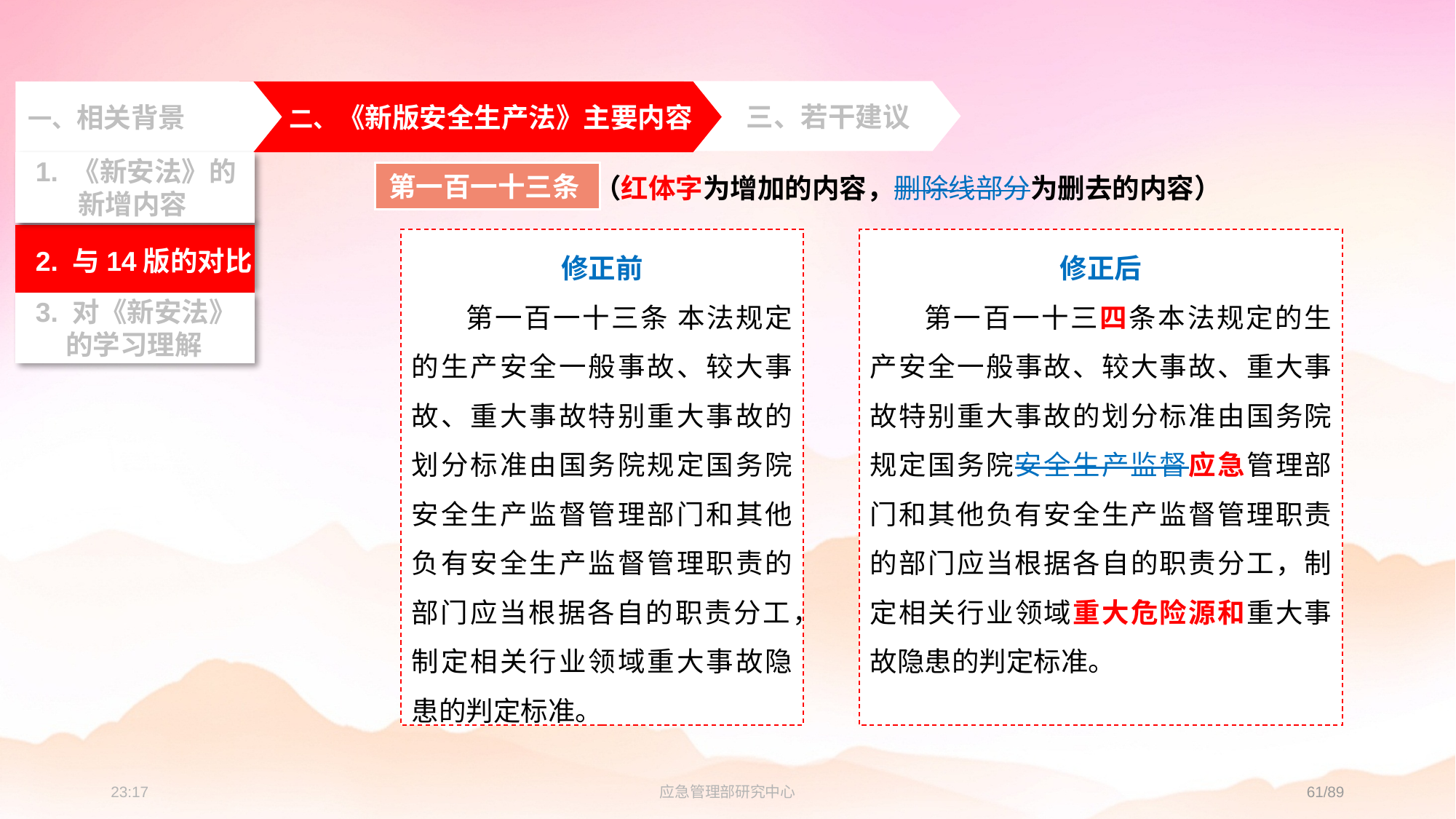

三、若干建议
一、相关背景
     二、《新版安全生产法》主要内容
 2. 与14版的对比
 3. 对《新安法》
     的学习理解
 1. 《新安法》的
       新增内容
第一百一十三条
（红体字为增加的内容，删除线部分为删去的内容）
修正前
第一百一十三条 本法规定的生产安全一般事故、较大事故、重大事故特别重大事故的划分标准由国务院规定国务院安全生产监督管理部门和其他负有安全生产监督管理职责的部门应当根据各自的职责分工，制定相关行业领域重大事故隐患的判定标准。
修正后
第一百一十三四条本法规定的生产安全一般事故、较大事故、重大事故特别重大事故的划分标准由国务院规定国务院安全生产监督应急管理部门和其他负有安全生产监督管理职责的部门应当根据各自的职责分工，制定相关行业领域重大危险源和重大事故隐患的判定标准。
23:17
应急管理部研究中心
61/89